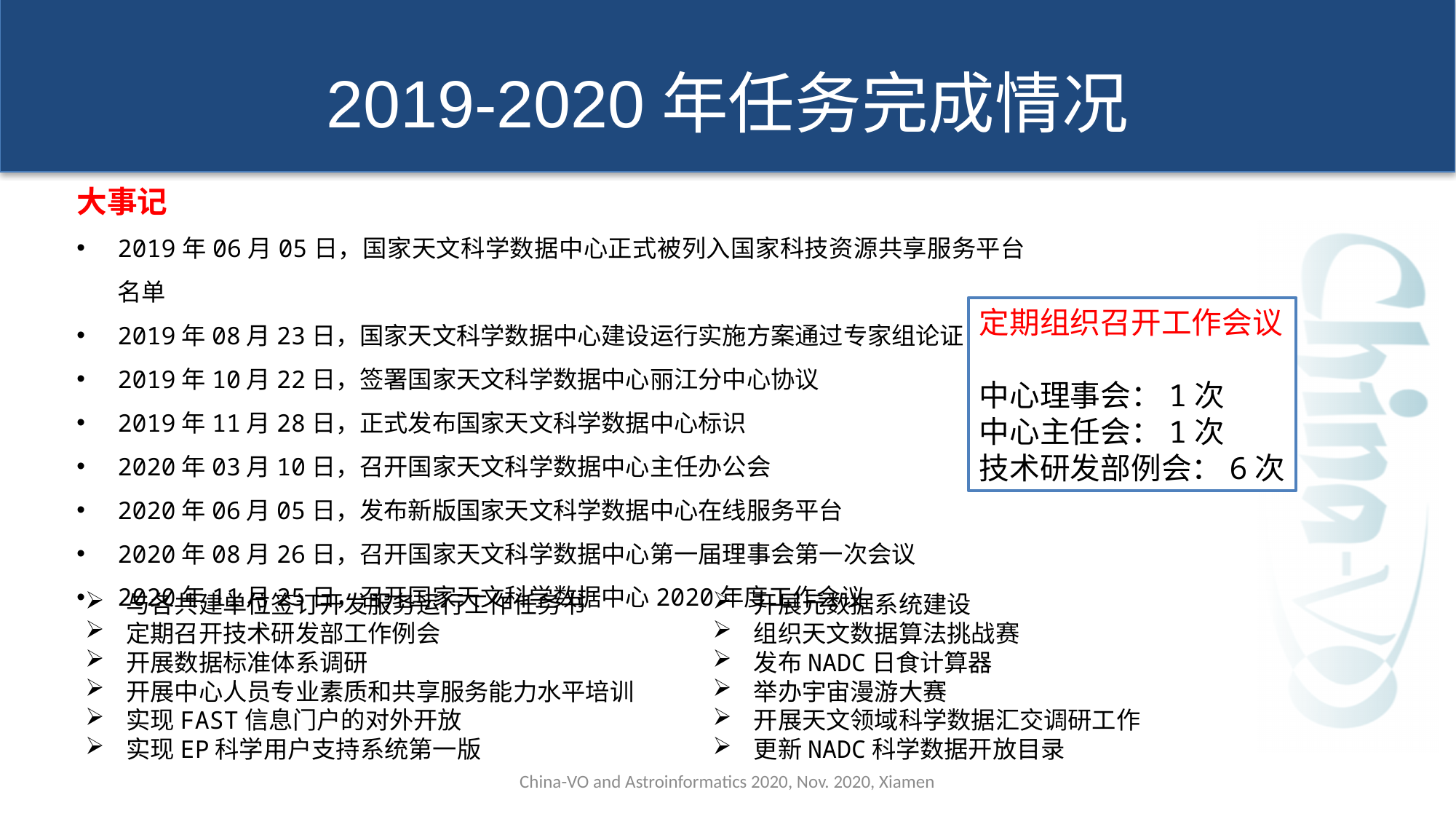

# 2019-2020年任务完成情况
大事记
2019年06月05日，国家天文科学数据中心正式被列入国家科技资源共享服务平台名单
2019年08月23日，国家天文科学数据中心建设运行实施方案通过专家组论证
2019年10月22日，签署国家天文科学数据中心丽江分中心协议
2019年11月28日，正式发布国家天文科学数据中心标识
2020年03月10日，召开国家天文科学数据中心主任办公会
2020年06月05日，发布新版国家天文科学数据中心在线服务平台
2020年08月26日，召开国家天文科学数据中心第一届理事会第一次会议
2020年11月25日，召开国家天文科学数据中心2020年度工作会议
定期组织召开工作会议

中心理事会：1次
中心主任会：1次
技术研发部例会：6次
与各共建单位签订开发服务运行工作任务书
定期召开技术研发部工作例会
开展数据标准体系调研
开展中心人员专业素质和共享服务能力水平培训
实现FAST信息门户的对外开放
实现EP科学用户支持系统第一版
开展元数据系统建设
组织天文数据算法挑战赛
发布NADC日食计算器
举办宇宙漫游大赛
开展天文领域科学数据汇交调研工作
更新NADC科学数据开放目录
China-VO and Astroinformatics 2020, Nov. 2020, Xiamen